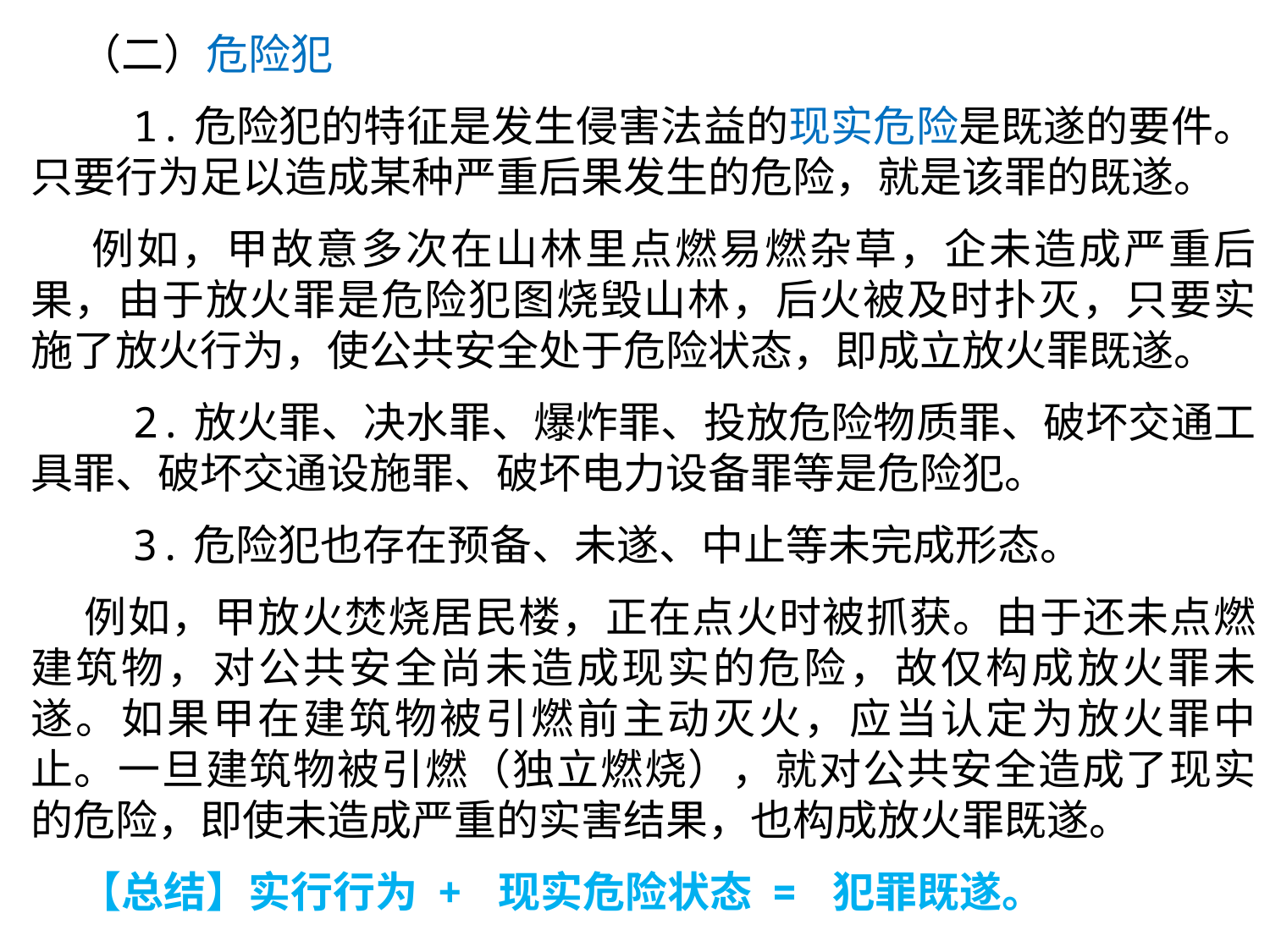

（二）危险犯

    1.危险犯的特征是发生侵害法益的现实危险是既遂的要件。只要行为足以造成某种严重后果发生的危险，就是该罪的既遂。

    例如，甲故意多次在山林里点燃易燃杂草，企未造成严重后果，由于放火罪是危险犯图烧毁山林，后火被及时扑灭，只要实施了放火行为，使公共安全处于危险状态，即成立放火罪既遂。

    2.放火罪、决水罪、爆炸罪、投放危险物质罪、破坏交通工具罪、破坏交通设施罪、破坏电力设备罪等是危险犯。

    3.危险犯也存在预备、未遂、中止等未完成形态。

    例如，甲放火焚烧居民楼，正在点火时被抓获。由于还未点燃建筑物，对公共安全尚未造成现实的危险，故仅构成放火罪未遂。如果甲在建筑物被引燃前主动灭火，应当认定为放火罪中止。一旦建筑物被引燃（独立燃烧），就对公共安全造成了现实的危险，即使未造成严重的实害结果，也构成放火罪既遂。

    【总结】实行行为 + 现实危险状态 = 犯罪既遂。